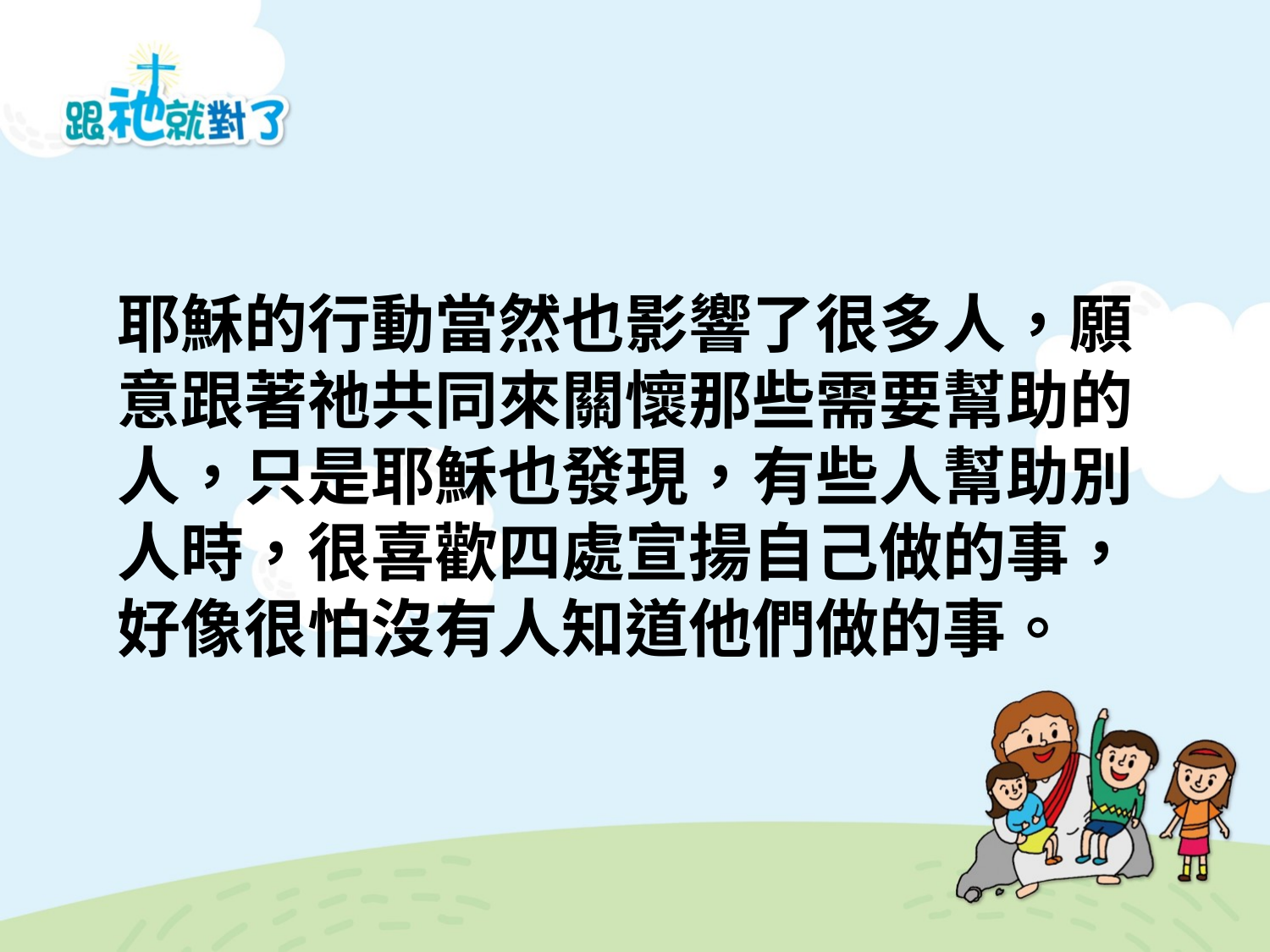

耶穌的行動當然也影響了很多人，願意跟著祂共同來關懷那些需要幫助的人，只是耶穌也發現，有些人幫助別人時，很喜歡四處宣揚自己做的事，好像很怕沒有人知道他們做的事。